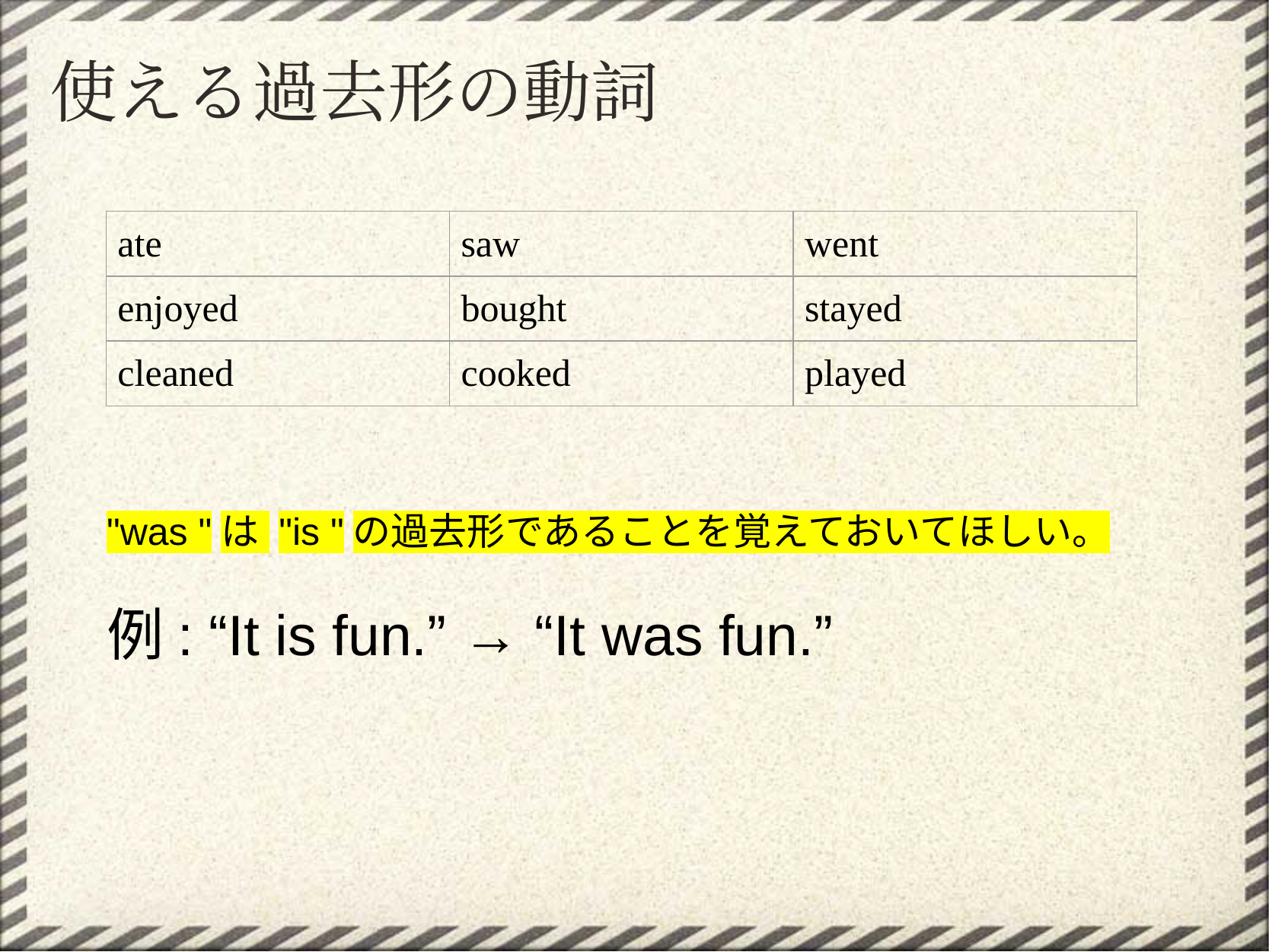

# 使える過去形の動詞
| ate | saw | went |
| --- | --- | --- |
| enjoyed | bought | stayed |
| cleaned | cooked | played |
"was "は "is "の過去形であることを覚えておいてほしい。

例: “It is fun.” → “It was fun.”